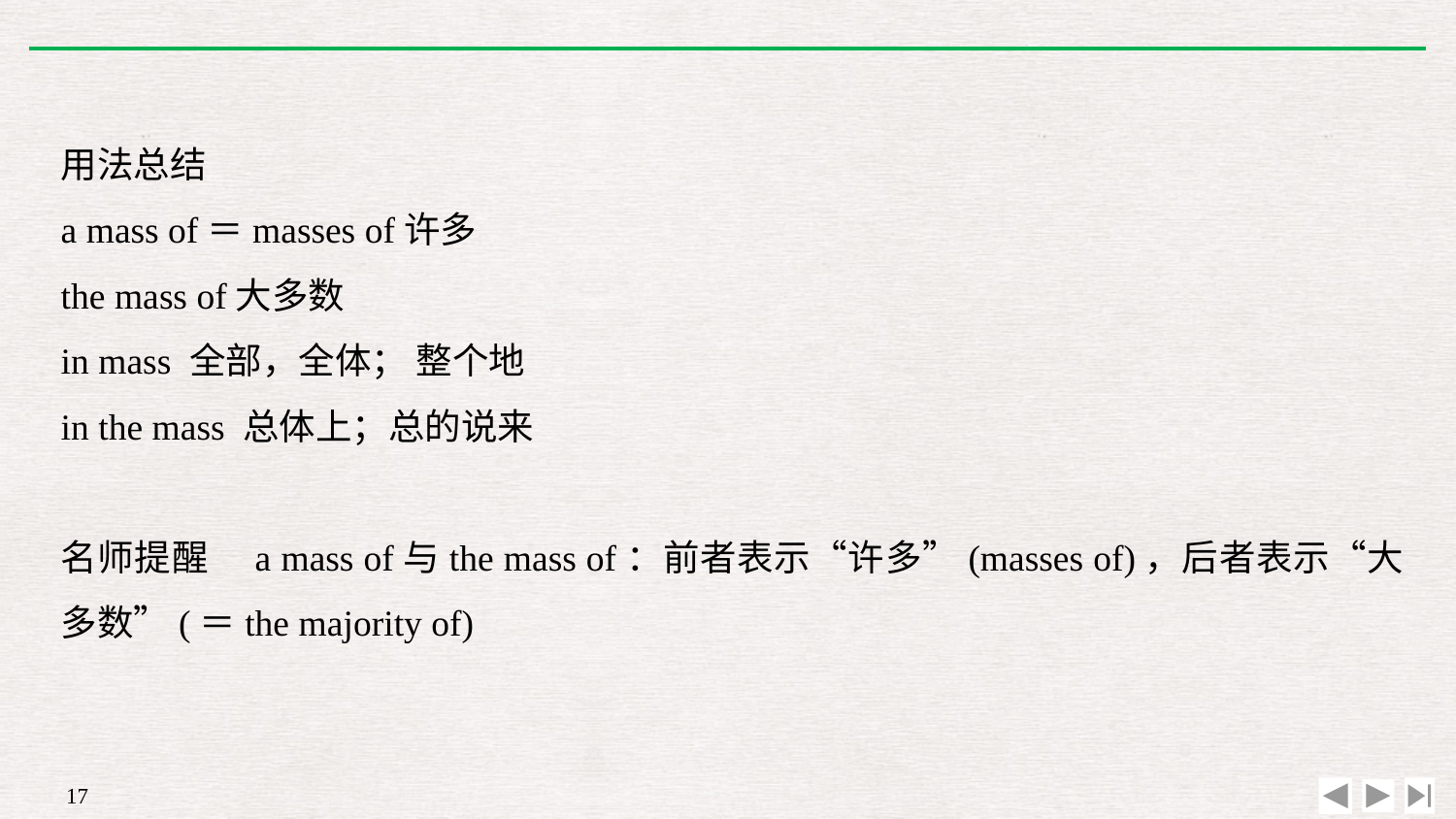

用法总结
a mass of＝masses of许多
the mass of大多数
in mass 全部，全体； 整个地
in the mass 总体上；总的说来

名师提醒　a mass of与the mass of：前者表示“许多”(masses of)，后者表示“大多数”(＝the majority of)